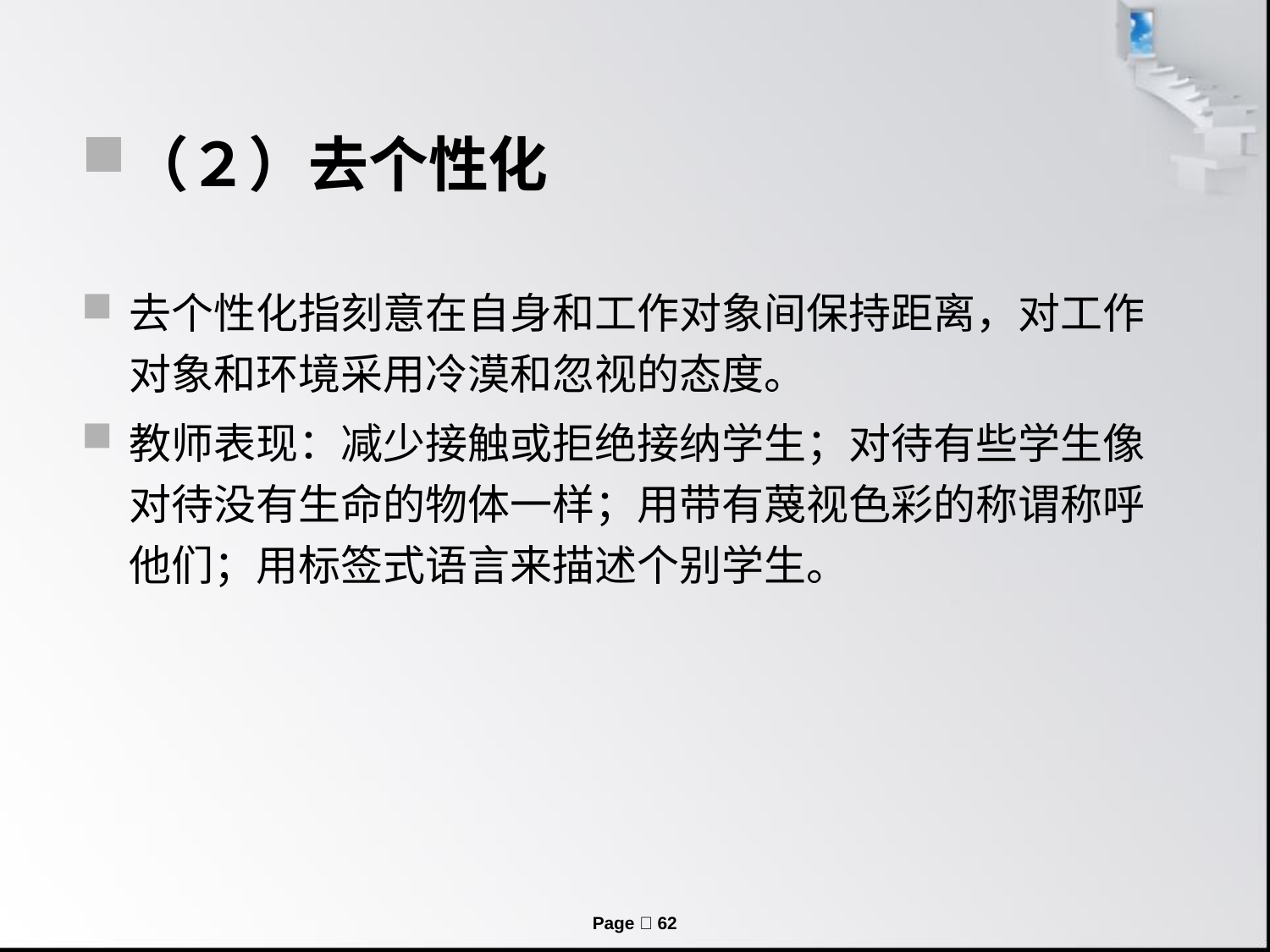

（２）去个性化

去个性化指刻意在自身和工作对象间保持距离，对工作对象和环境采用冷漠和忽视的态度。
教师表现：减少接触或拒绝接纳学生；对待有些学生像对待没有生命的物体一样；用带有蔑视色彩的称谓称呼他们；用标签式语言来描述个别学生。